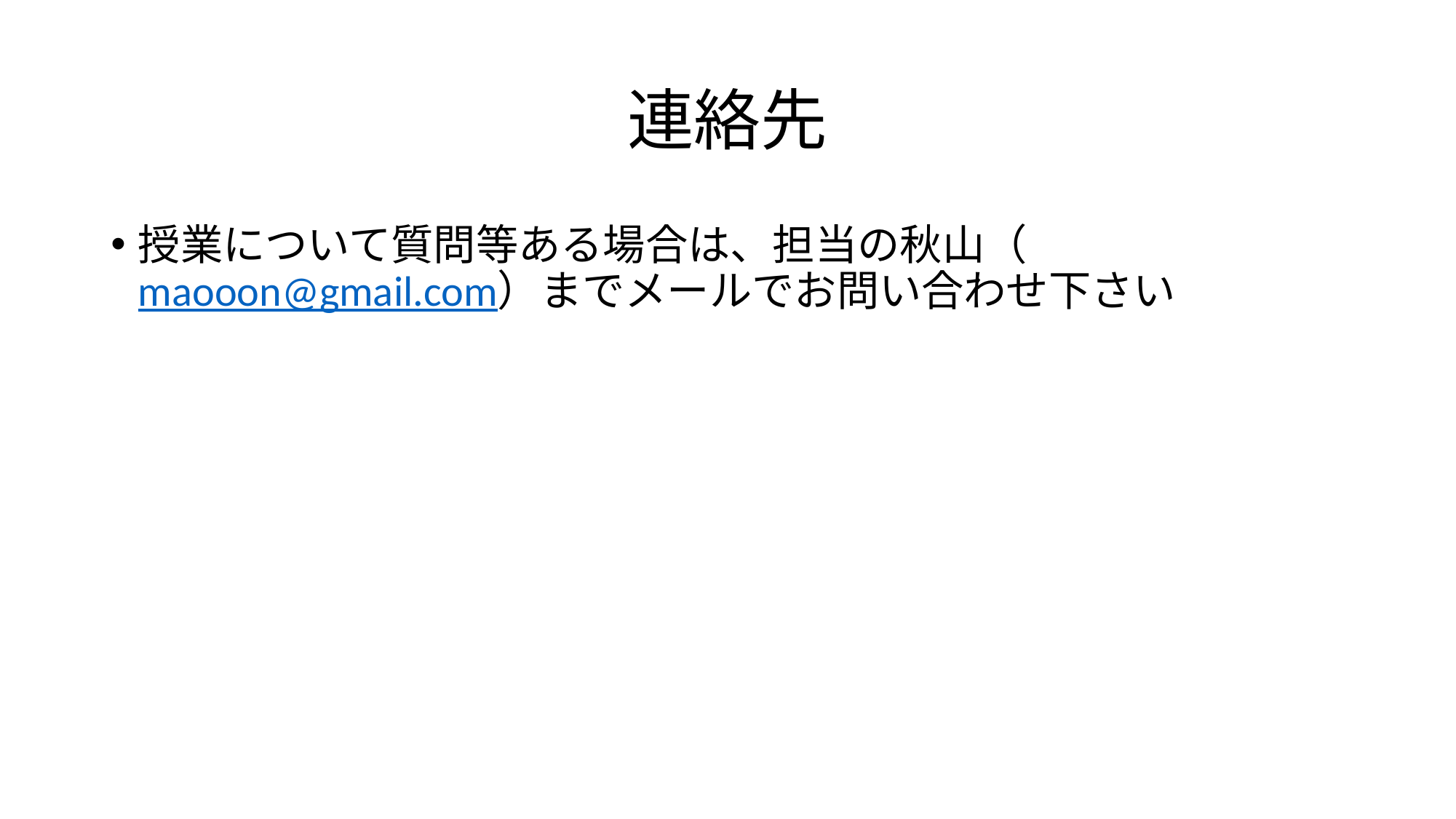

# 連絡先
授業について質問等ある場合は、担当の秋山（maooon@gmail.com）までメールでお問い合わせ下さい